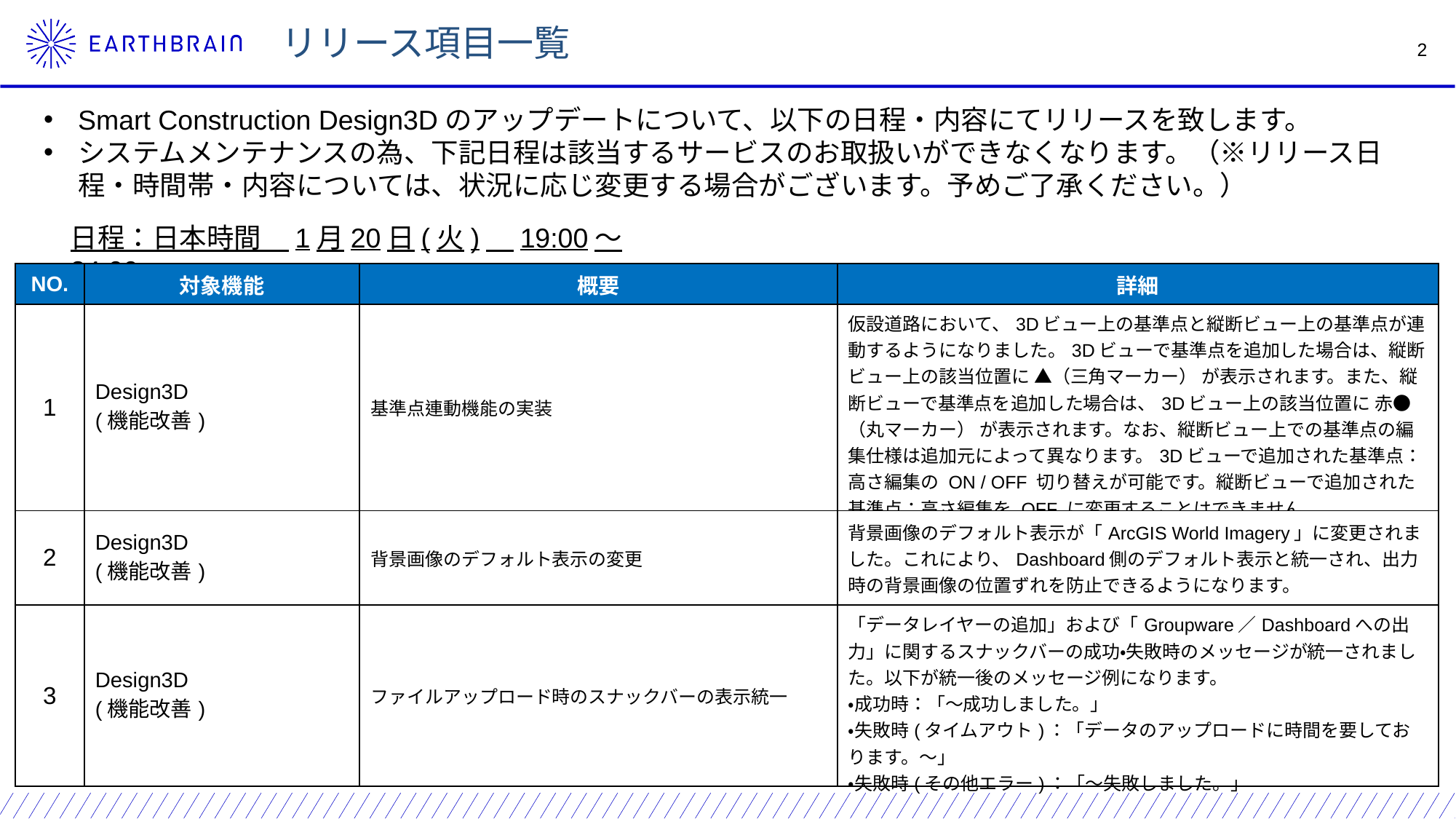

リリース項目一覧
Smart Construction Design3Dのアップデートについて、以下の日程・内容にてリリースを致します。
システムメンテナンスの為、下記日程は該当するサービスのお取扱いができなくなります。（※リリース日程・時間帯・内容については、状況に応じ変更する場合がございます。予めご了承ください。）
日程：日本時間　1月20日(火)　19:00～24:00
| NO. | 対象機能 | 概要 | 詳細 |
| --- | --- | --- | --- |
| 1 | Design3D (機能改善) | 基準点連動機能の実装 | 仮設道路において、3Dビュー上の基準点と縦断ビュー上の基準点が連動するようになりました。3Dビューで基準点を追加した場合は、縦断ビュー上の該当位置に ▲（三角マーカー） が表示されます。また、縦断ビューで基準点を追加した場合は、3Dビュー上の該当位置に 赤●（丸マーカー） が表示されます。なお、縦断ビュー上での基準点の編集仕様は追加元によって異なります。3Dビューで追加された基準点：高さ編集の ON / OFF 切り替えが可能です。縦断ビューで追加された基準点：高さ編集を OFF に変更することはできません。 |
| 2 | Design3D (機能改善) | 背景画像のデフォルト表示の変更 | 背景画像のデフォルト表示が「ArcGIS World Imagery」に変更されました。これにより、Dashboard側のデフォルト表示と統一され、出力時の背景画像の位置ずれを防止できるようになります。 |
| 3 | Design3D (機能改善) | ファイルアップロード時のスナックバーの表示統一 | 「データレイヤーの追加」および「Groupware／Dashboardへの出力」に関するスナックバーの成功・失敗時のメッセージが統一されました。以下が統一後のメッセージ例になります。 ・成功時：「～成功しました。」 ・失敗時(タイムアウト)：「データのアップロードに時間を要しております。～」 ・失敗時(その他エラー)：「～失敗しました。」 |